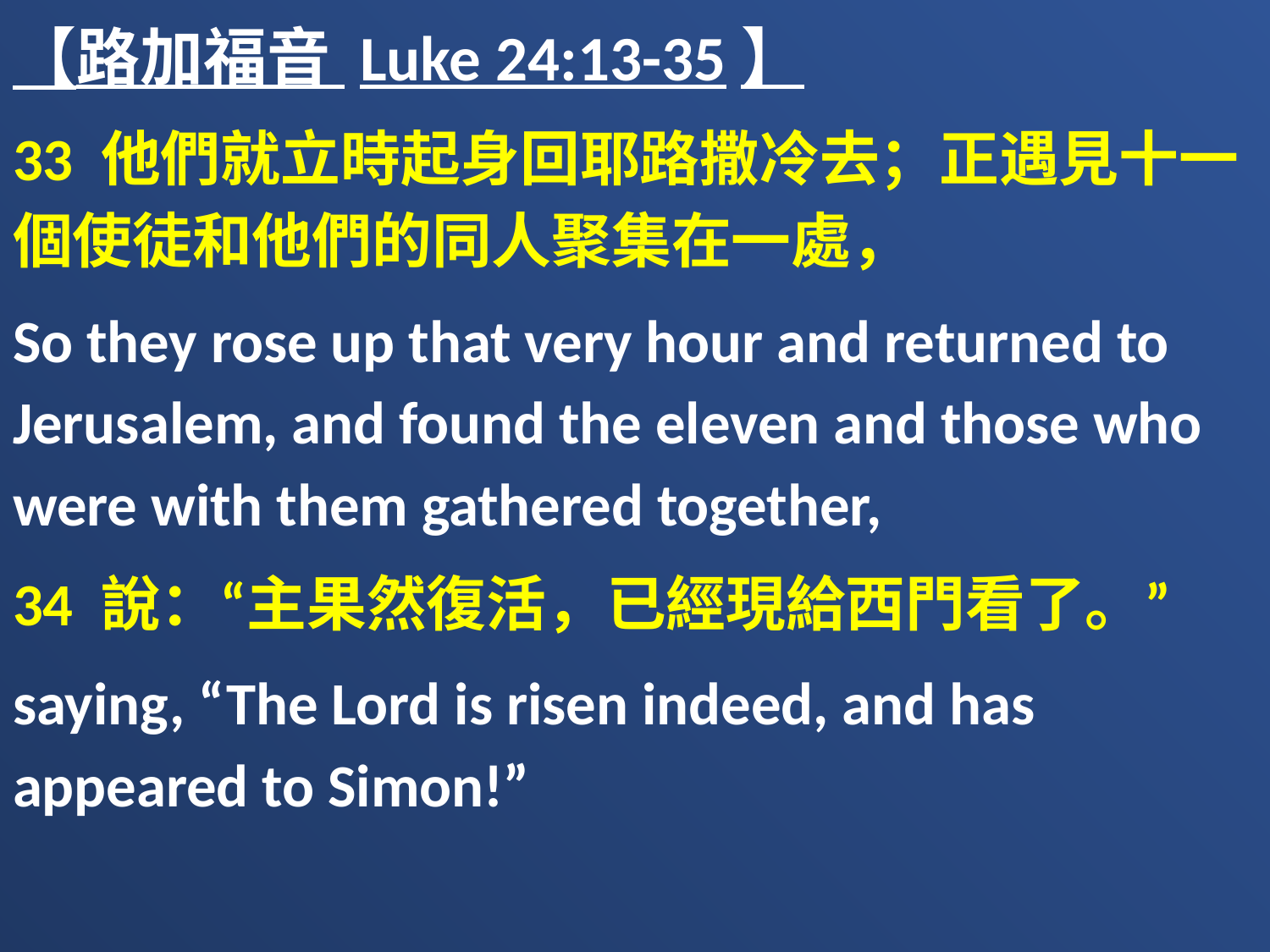

【路加福音 Luke 24:13-35】
33 他們就立時起身回耶路撒冷去；正遇見十一個使徒和他們的同人聚集在一處，
So they rose up that very hour and returned to Jerusalem, and found the eleven and those who were with them gathered together,
34 說：“主果然復活，已經現給西門看了。”
saying, “The Lord is risen indeed, and has appeared to Simon!”